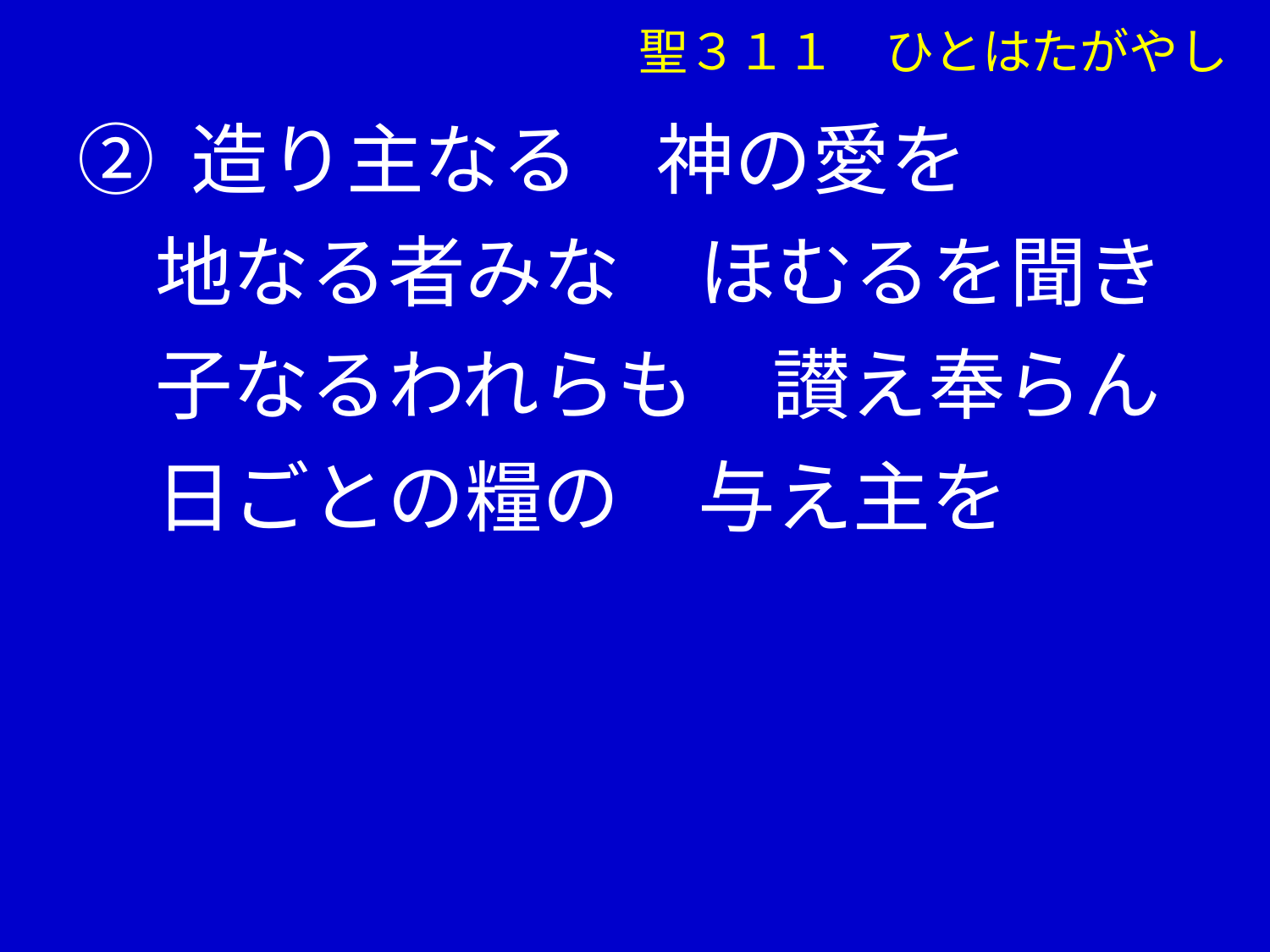

聖３１１　ひとはたがやし
② 造り主なる　神の愛を
　地なる者みな　ほむるを聞き
　子なるわれらも　讃え奉らん
　日ごとの糧の　与え主を